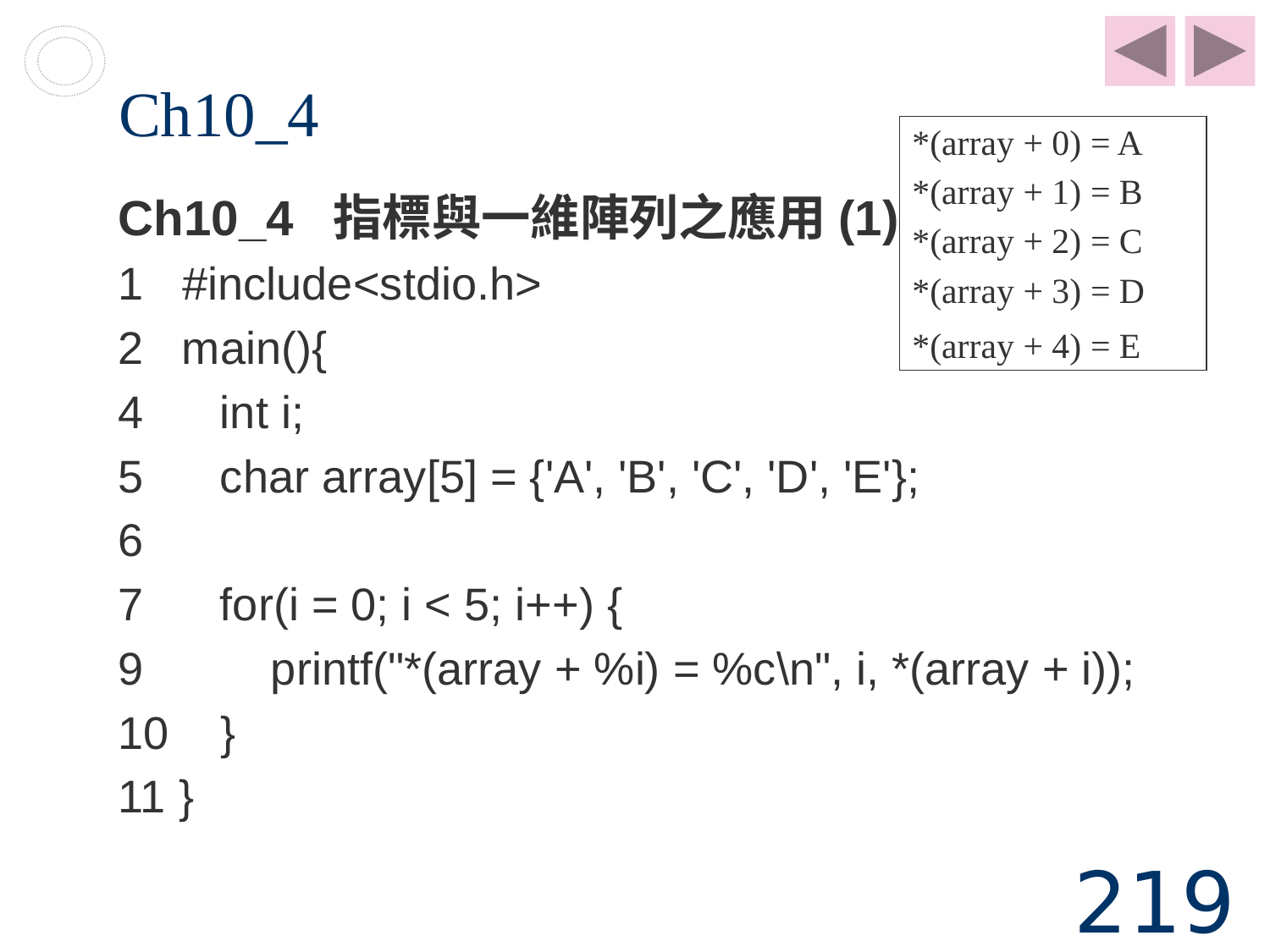

# Ch10_4
*(array + 0) = A
*(array + 1) = B
*(array + 2) = C
*(array + 3) = D
*(array + 4) = E
Ch10_4  指標與一維陣列之應用(1)
1   #include<stdio.h>
2   main(){
4      int i;
5      char array[5] = {'A', 'B', 'C', 'D', 'E'};
6
7      for(i = 0; i < 5; i++) {
9          printf("*(array + %i) = %c\n", i, *(array + i));
10    }
11 }
219